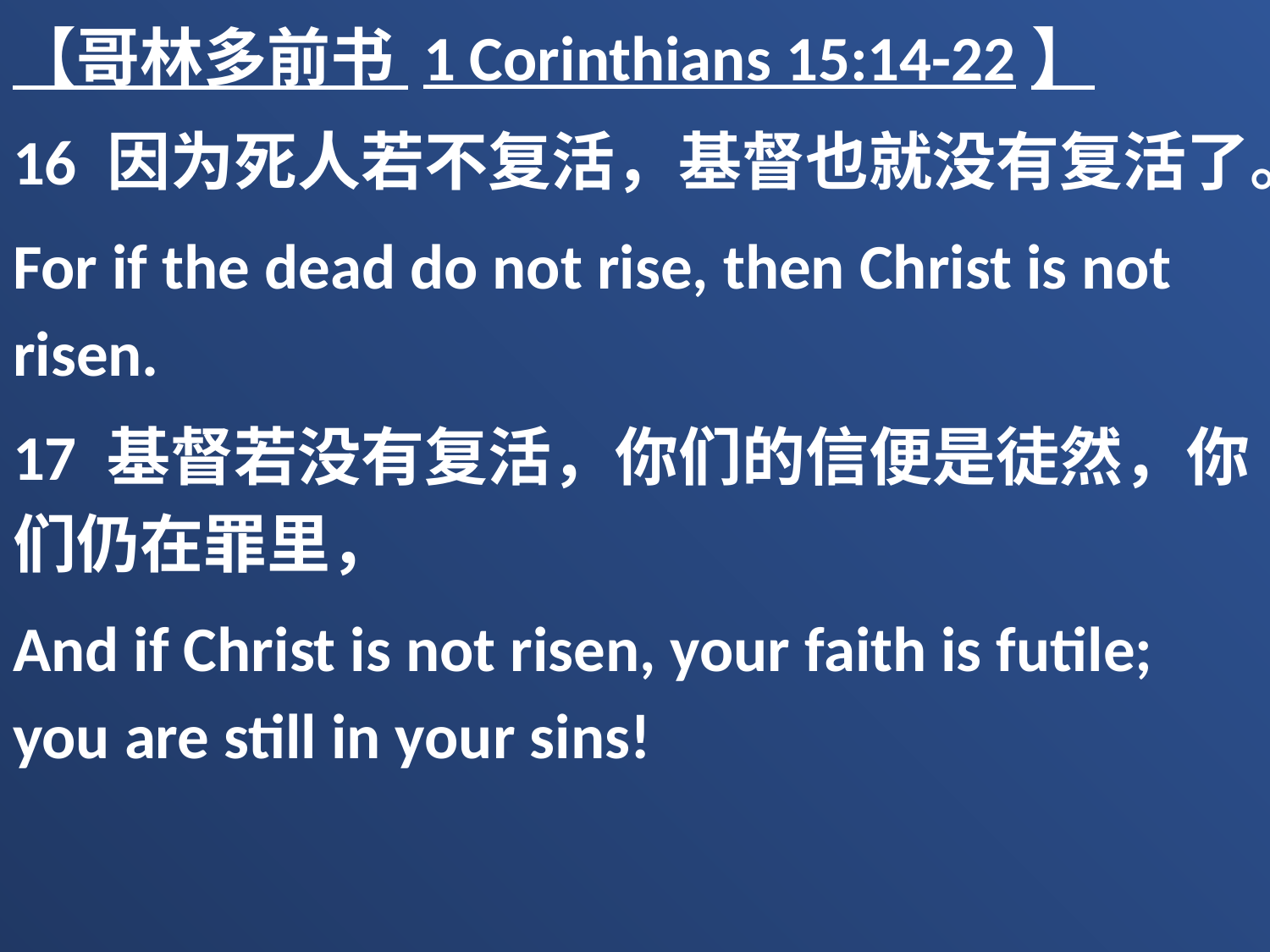

【哥林多前书 1 Corinthians 15:14-22】
16 因为死人若不复活，基督也就没有复活了。
For if the dead do not rise, then Christ is not risen.
17 基督若没有复活，你们的信便是徒然，你们仍在罪里，
And if Christ is not risen, your faith is futile; you are still in your sins!